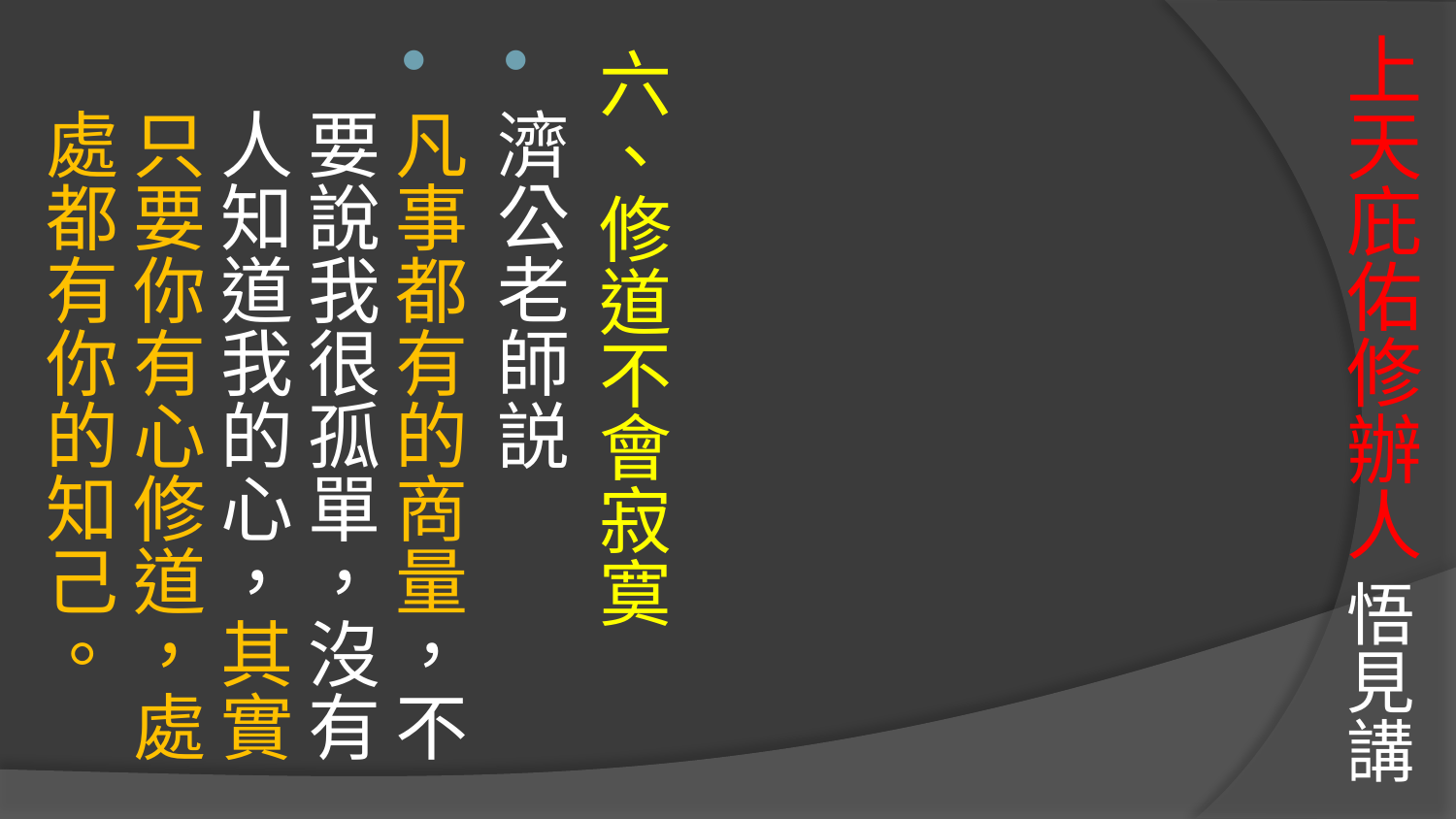

# 上天庇佑修辦人 悟見講
六、修道不會寂寞
濟公老師説
凡事都有的商量，不要說我很孤單，沒有人知道我的心，其實只要你有心修道，處處都有你的知己。